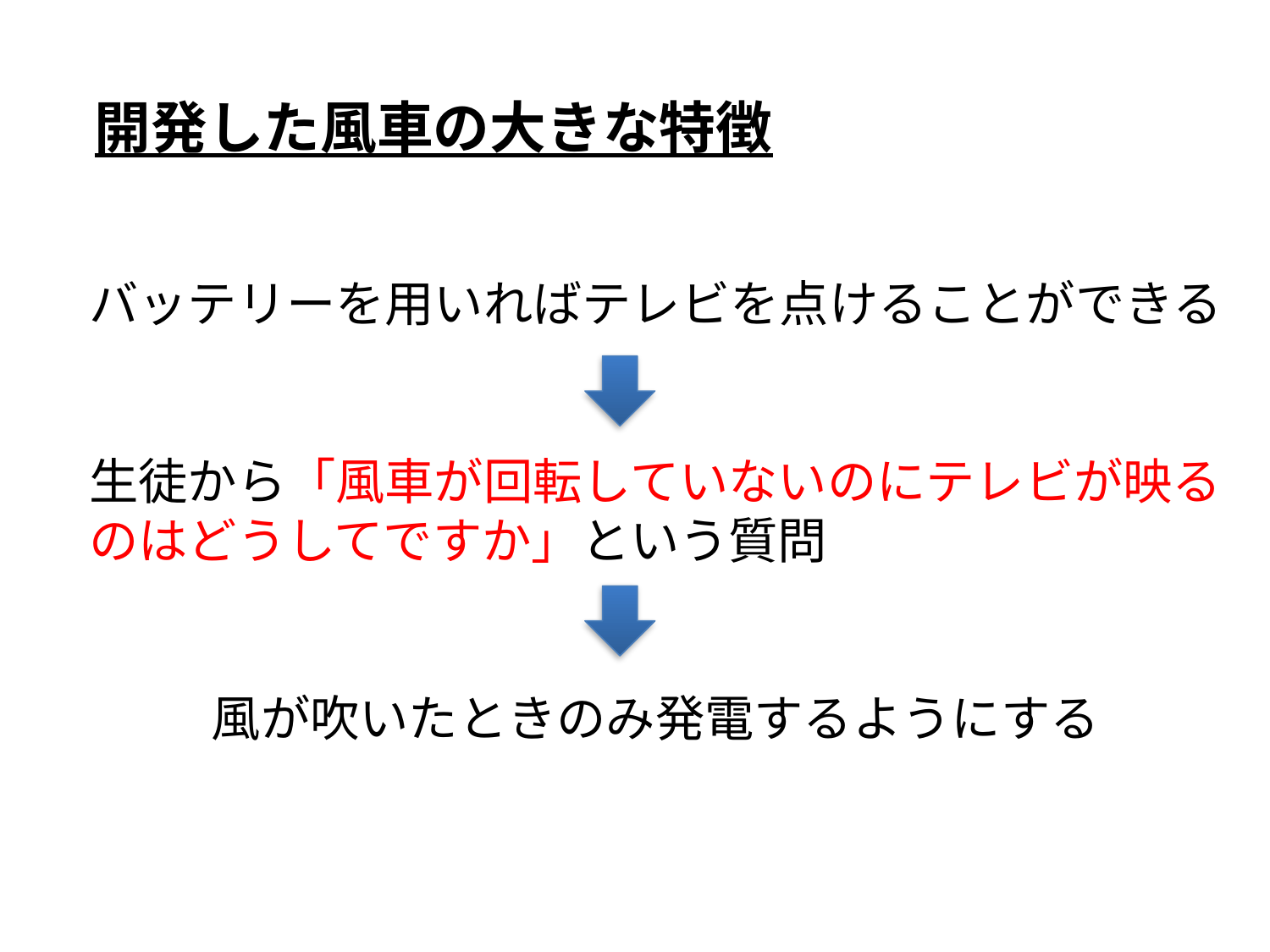

開発した風車の大きな特徴
バッテリーを用いればテレビを点けることができる

生徒から「風車が回転していないのにテレビが映る
のはどうしてですか」という質問

風が吹いたときのみ発電するようにする